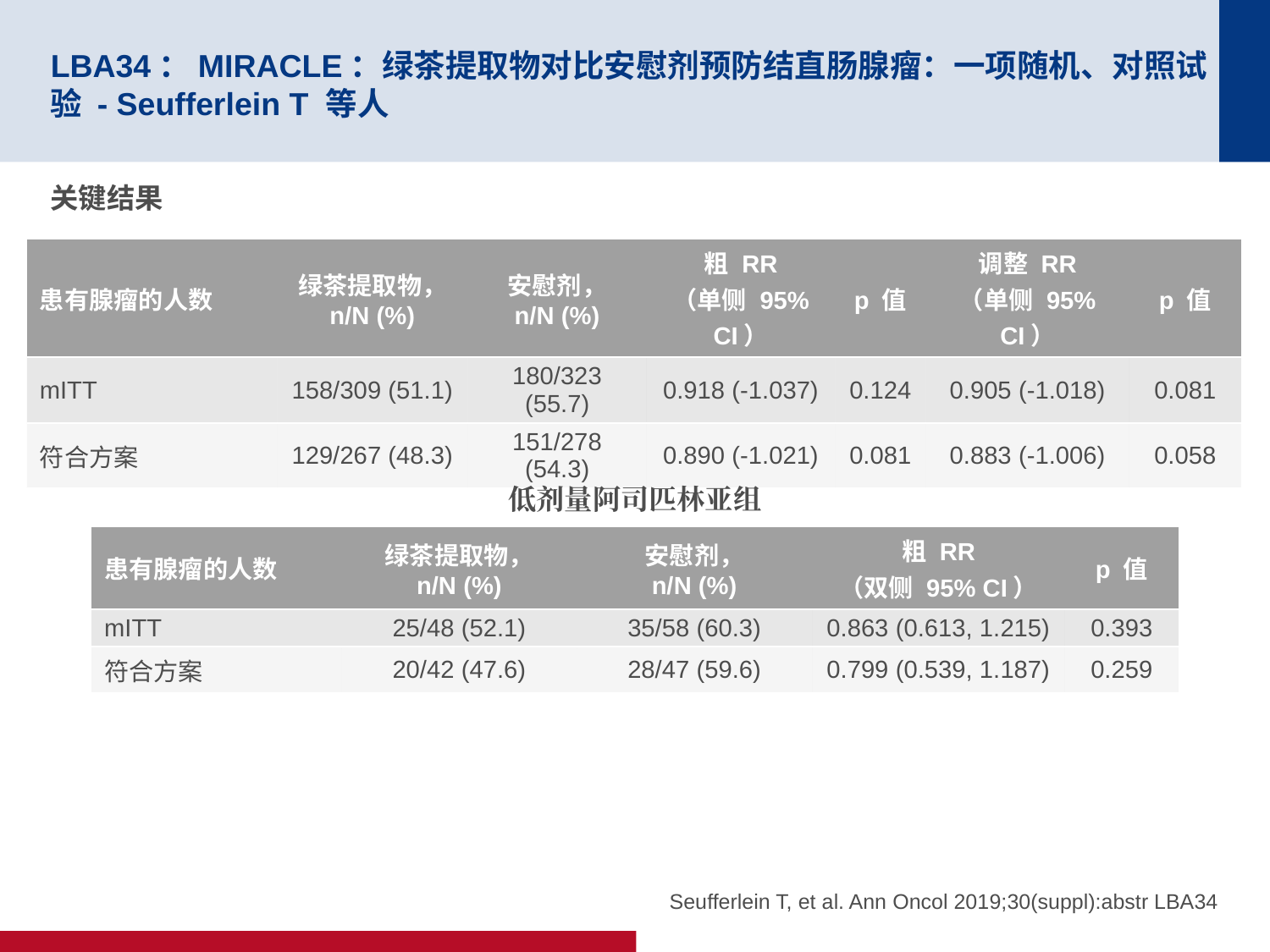

# LBA34：MIRACLE：绿茶提取物对比安慰剂预防结直肠腺瘤：一项随机、对照试验 - Seufferlein T 等人
关键结果
| 患有腺瘤的人数 | 绿茶提取物， n/N (%) | 安慰剂， n/N (%) | 粗 RR （单侧 95% CI） | p 值 | 调整 RR （单侧 95% CI） | p 值 |
| --- | --- | --- | --- | --- | --- | --- |
| mITT | 158/309 (51.1) | 180/323 (55.7) | 0.918 (-1.037) | 0.124 | 0.905 (-1.018) | 0.081 |
| 符合方案 | 129/267 (48.3) | 151/278 (54.3) | 0.890 (-1.021) | 0.081 | 0.883 (-1.006) | 0.058 |
低剂量阿司匹林亚组
| 患有腺瘤的人数 | 绿茶提取物， n/N (%) | 安慰剂， n/N (%) | 粗 RR （双侧 95% CI） | p 值 |
| --- | --- | --- | --- | --- |
| mITT | 25/48 (52.1) | 35/58 (60.3) | 0.863 (0.613, 1.215) | 0.393 |
| 符合方案 | 20/42 (47.6) | 28/47 (59.6) | 0.799 (0.539, 1.187) | 0.259 |
Seufferlein T, et al. Ann Oncol 2019;30(suppl):abstr LBA34